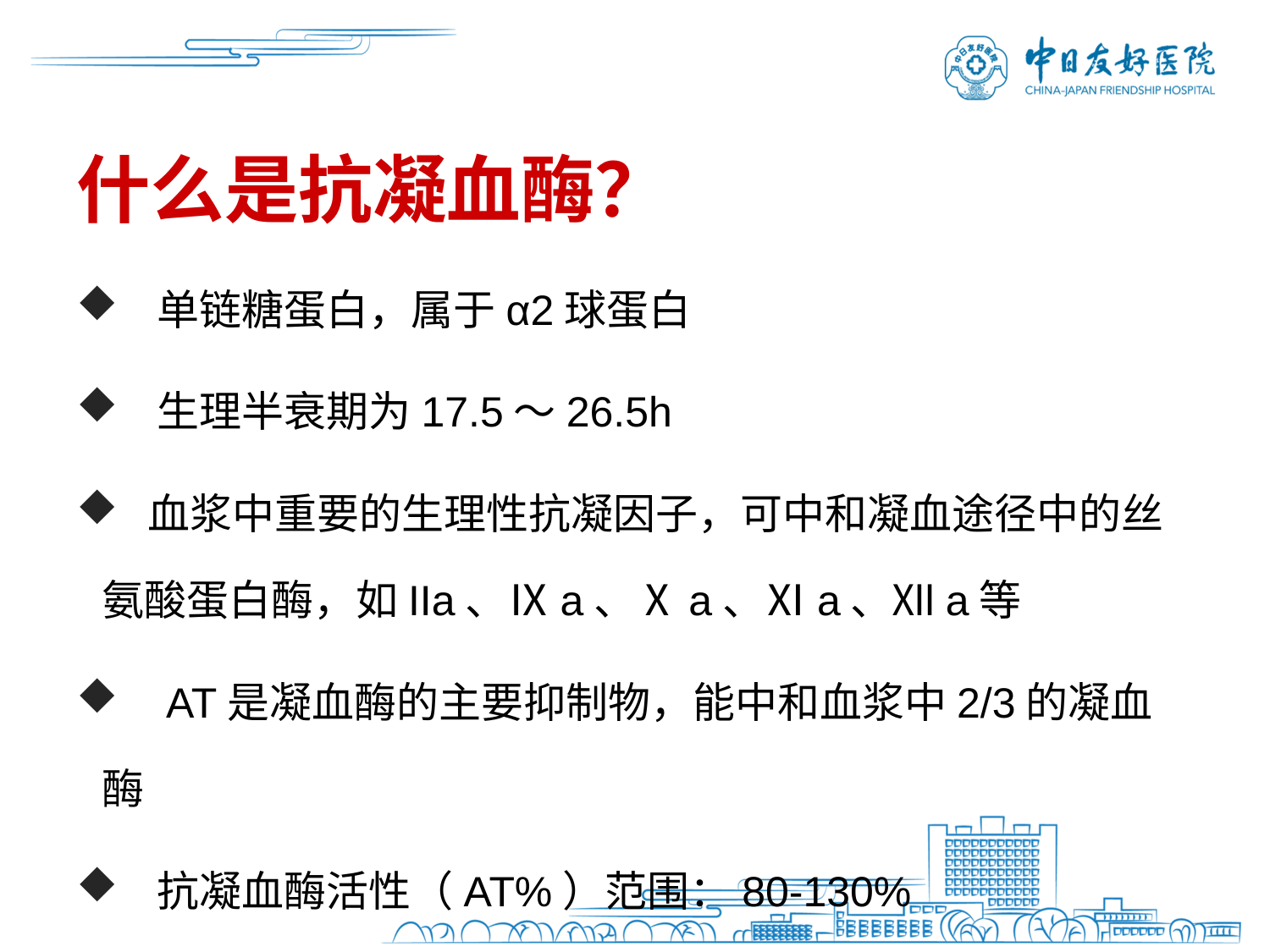

什么是抗凝血酶？
   单链糖蛋白，属于α2球蛋白
   生理半衰期为17.5～26.5h
  血浆中重要的生理性抗凝因子，可中和凝血途径中的丝氨酸蛋白酶，如IIa、Ⅸa、Ⅹa、Ⅺa、Ⅻa等
    AT是凝血酶的主要抑制物，能中和血浆中2/3的凝血酶
   抗凝血酶活性（AT%）范围：80-130%